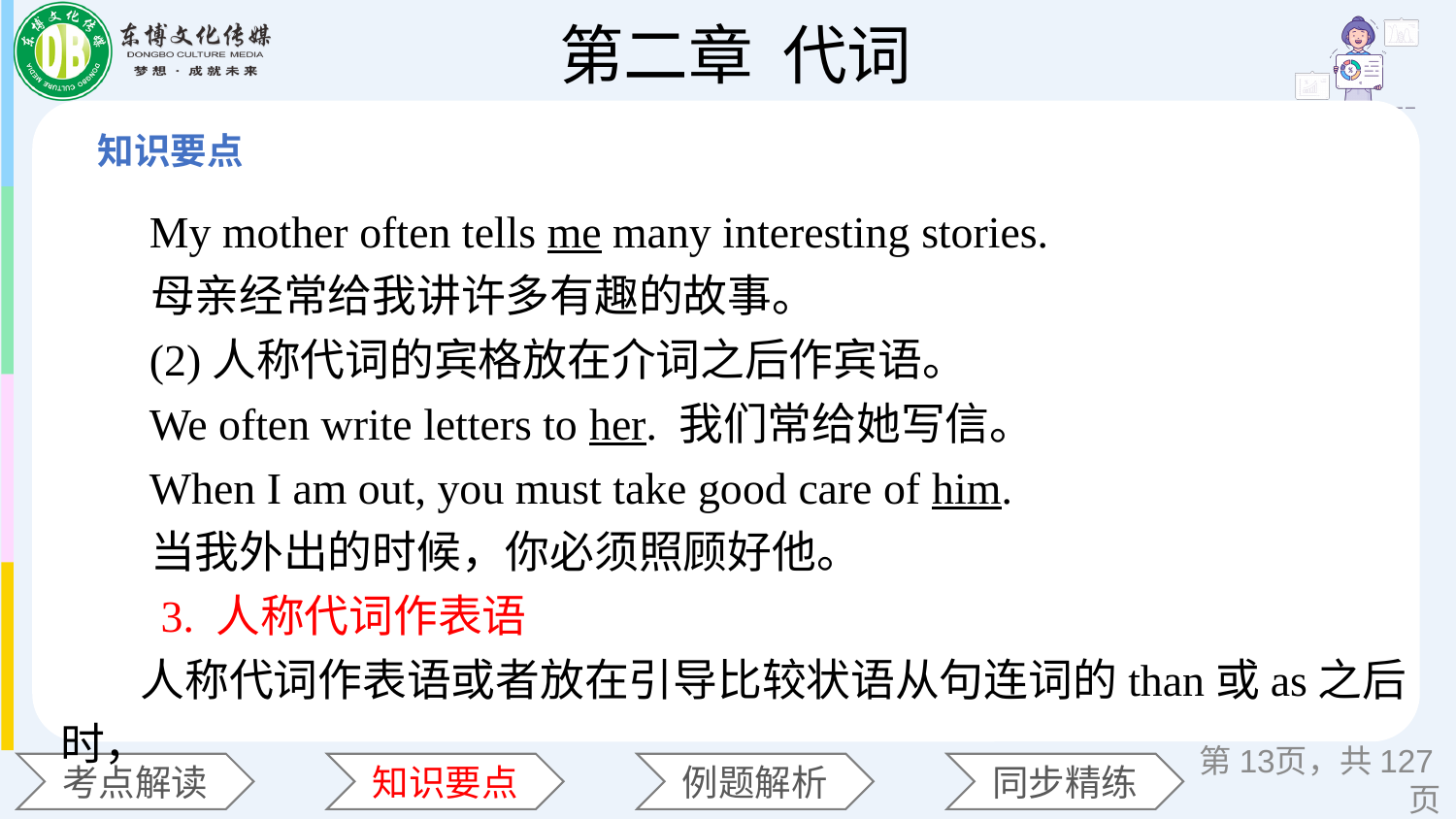

My mother often tells me many interesting stories.
        母亲经常给我讲许多有趣的故事。
        (2)人称代词的宾格放在介词之后作宾语。
        We often write letters to her. 我们常给她写信。
        When I am out, you must take good care of him.
        当我外出的时候，你必须照顾好他。
         3. 人称代词作表语
       人称代词作表语或者放在引导比较状语从句连词的than或as之后时，
第13页，共127页